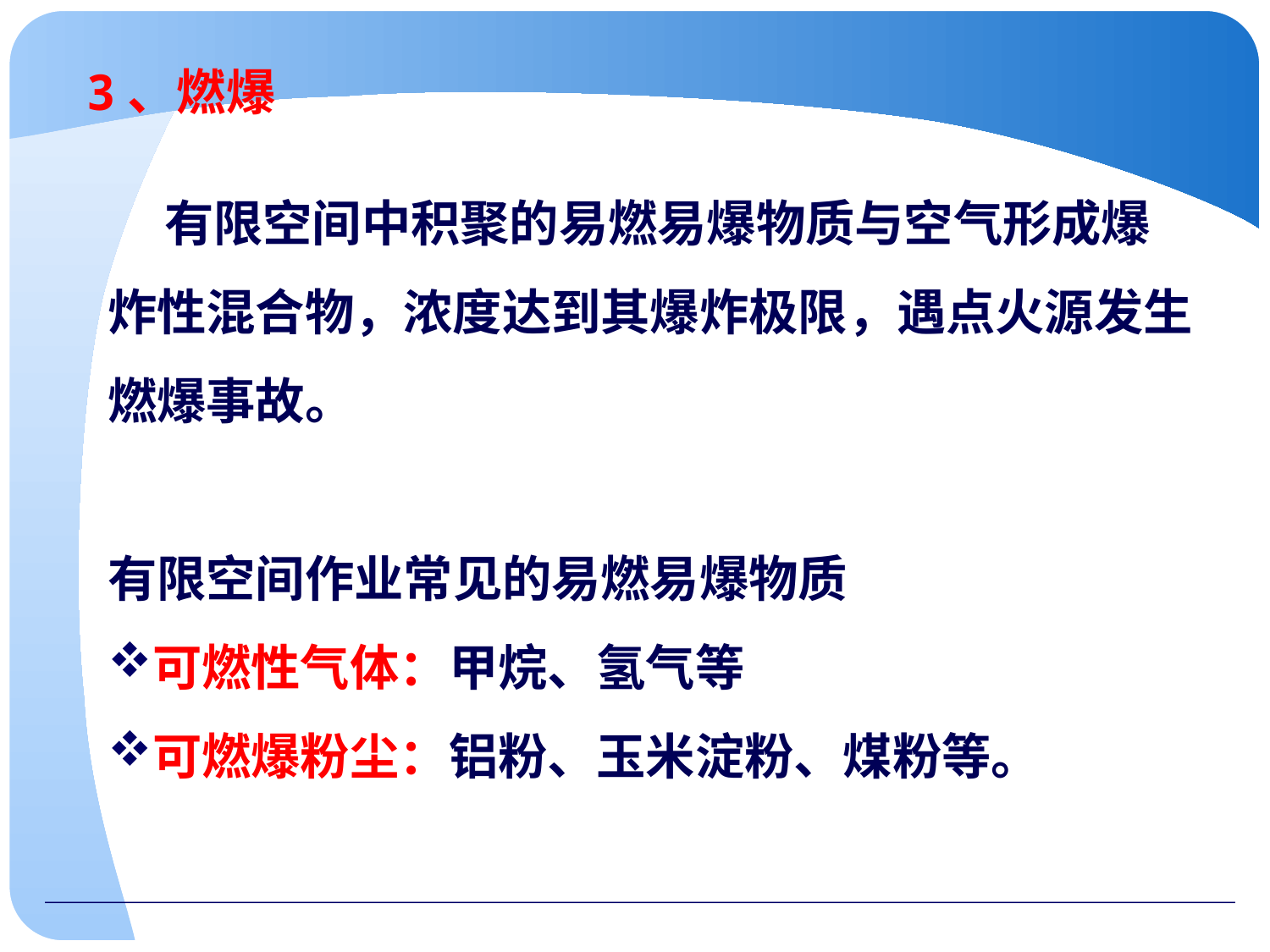

# 3、燃爆
    有限空间中积聚的易燃易爆物质与空气形成爆炸性混合物，浓度达到其爆炸极限，遇点火源发生燃爆事故。

有限空间作业常见的易燃易爆物质
可燃性气体：甲烷、氢气等
可燃爆粉尘：铝粉、玉米淀粉、煤粉等。